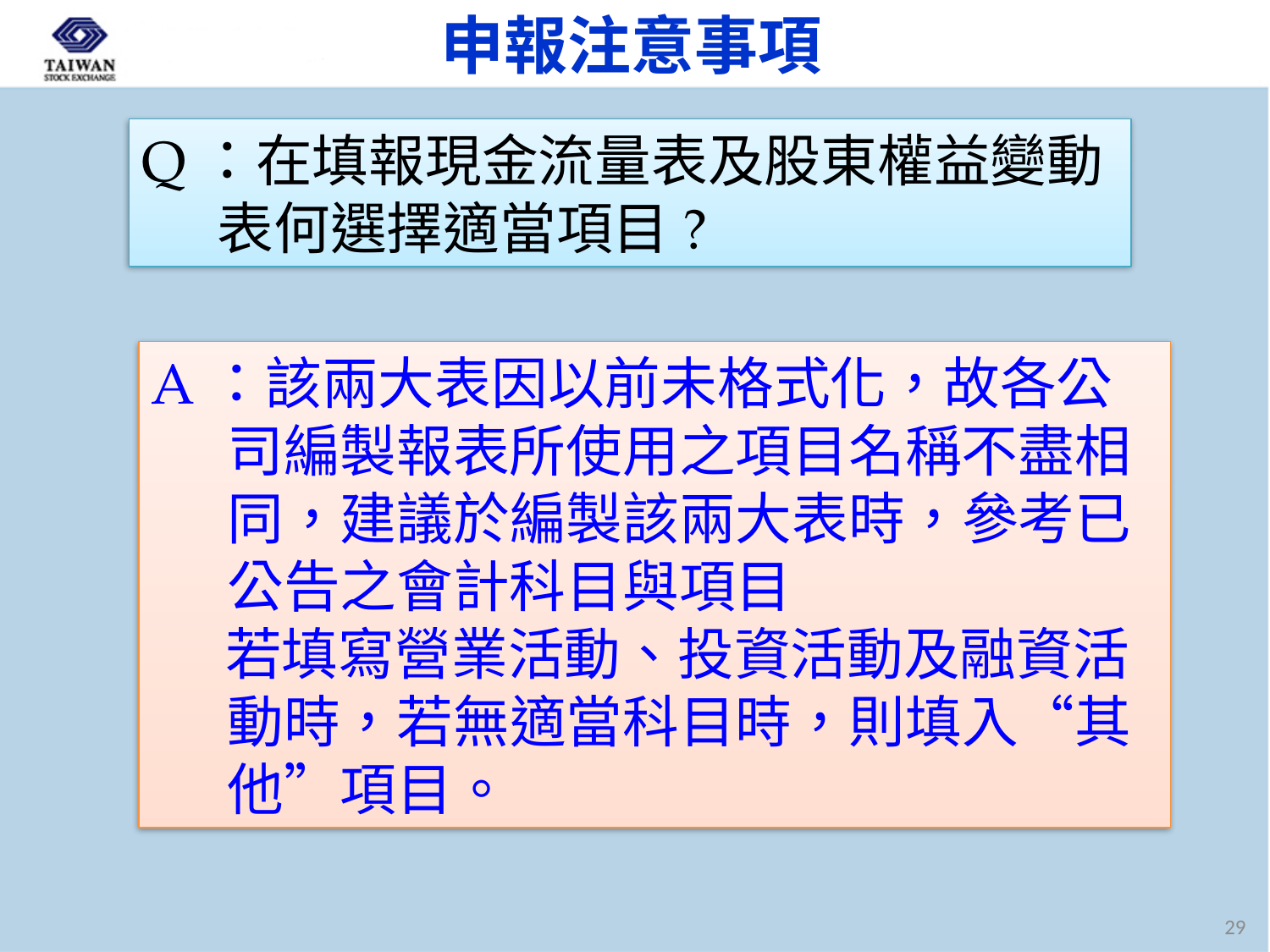

申報注意事項
Q：在填報現金流量表及股東權益變動表何選擇適當項目?
A：該兩大表因以前未格式化，故各公司編製報表所使用之項目名稱不盡相同，建議於編製該兩大表時，參考已公告之會計科目與項目
若填寫營業活動、投資活動及融資活動時，若無適當科目時，則填入“其他”項目。
29